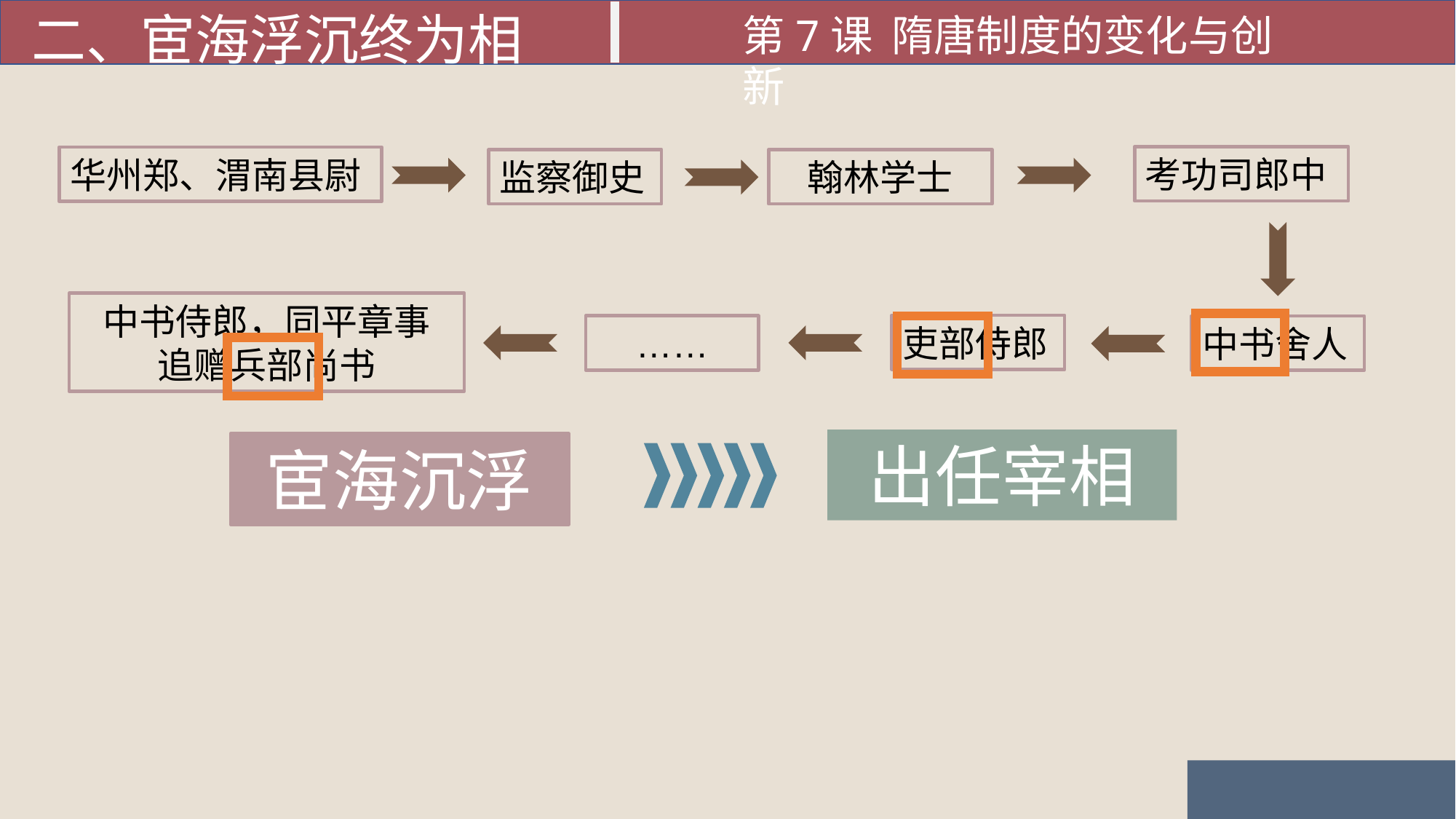

二、宦海浮沉终为相

第7课  隋唐制度的变化与创新
考功司郎中
华州郑、渭南县尉
翰林学士
监察御史

中书侍郎，同平章事
追赠兵部尚书

吏部侍郎
……

中书舍人

出任宰相
宦海沉浮